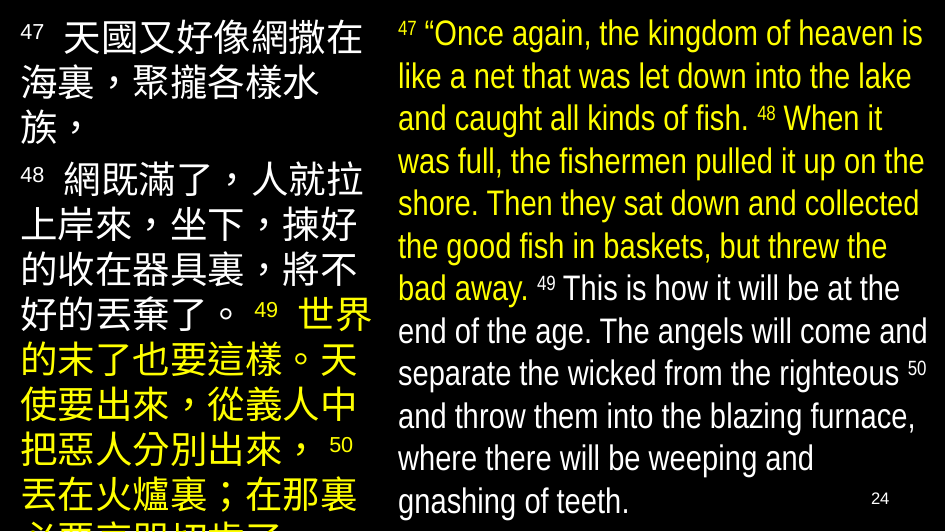

47 “Once again, the kingdom of heaven is like a net that was let down into the lake and caught all kinds of fish. 48 When it was full, the fishermen pulled it up on the shore. Then they sat down and collected the good fish in baskets, but threw the bad away. 49 This is how it will be at the end of the age. The angels will come and separate the wicked from the righteous 50 and throw them into the blazing furnace, where there will be weeping and gnashing of teeth.

47 天國又好像網撒在海裏，聚攏各樣水族，
48 網既滿了，人就拉上岸來，坐下，揀好的收在器具裏，將不好的丟棄了。49 世界的末了也要這樣。天使要出來，從義人中把惡人分別出來，50 丟在火爐裏；在那裏必要哀哭切齒了。」

24